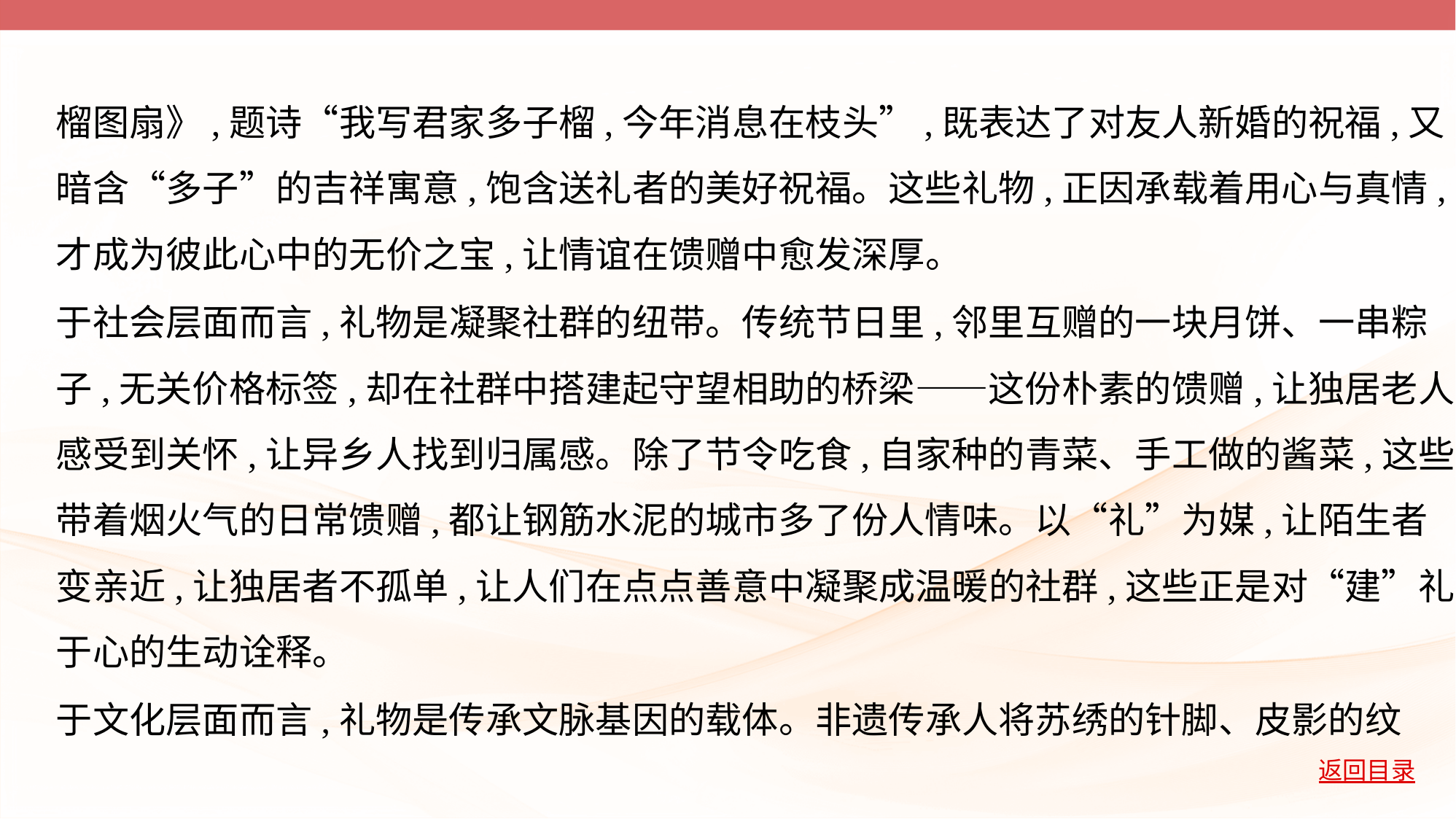

榴图扇》,题诗“我写君家多子榴,今年消息在枝头”,既表达了对友人新婚的祝福,又
暗含“多子”的吉祥寓意,饱含送礼者的美好祝福。这些礼物,正因承载着用心与真情,
才成为彼此心中的无价之宝,让情谊在馈赠中愈发深厚。
于社会层面而言,礼物是凝聚社群的纽带。传统节日里,邻里互赠的一块月饼、一串粽
子,无关价格标签,却在社群中搭建起守望相助的桥梁——这份朴素的馈赠,让独居老人
感受到关怀,让异乡人找到归属感。除了节令吃食,自家种的青菜、手工做的酱菜,这些
带着烟火气的日常馈赠,都让钢筋水泥的城市多了份人情味。以“礼”为媒,让陌生者
变亲近,让独居者不孤单,让人们在点点善意中凝聚成温暖的社群,这些正是对“建”礼
于心的生动诠释。
于文化层面而言,礼物是传承文脉基因的载体。非遗传承人将苏绣的针脚、皮影的纹